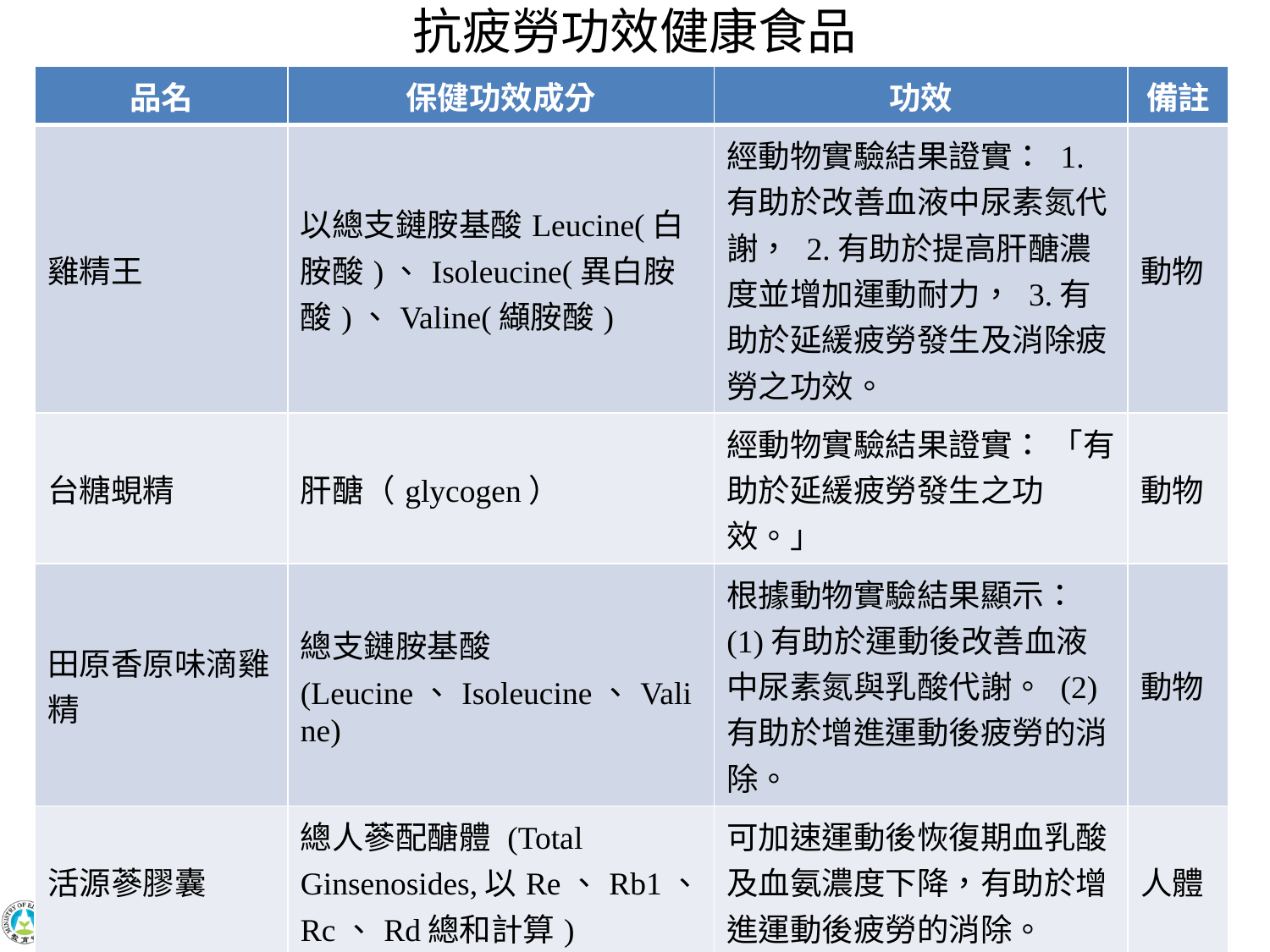

# 抗疲勞功效健康食品
| 品名 | 保健功效成分 | 功效 | 備註 |
| --- | --- | --- | --- |
| 雞精王 | 以總支鏈胺基酸Leucine(白胺酸)、Isoleucine(異白胺酸)、Valine(纈胺酸) | 經動物實驗結果證實： 1.有助於改善血液中尿素氮代謝， 2.有助於提高肝醣濃度並增加運動耐力， 3.有助於延緩疲勞發生及消除疲勞之功效。 | 動物 |
| 台糖蜆精 | 肝醣（glycogen） | 經動物實驗結果證實： 「有助於延緩疲勞發生之功效。」 | 動物 |
| 田原香原味滴雞精 | 總支鏈胺基酸(Leucine、Isoleucine、Valine) | 根據動物實驗結果顯示： (1)有助於運動後改善血液中尿素氮與乳酸代謝。 (2)有助於增進運動後疲勞的消除。 | 動物 |
| 活源蔘膠囊 | 總人蔘配醣體 (Total Ginsenosides,以Re、Rb1、Rc、Rd總和計算) | 可加速運動後恢復期血乳酸及血氨濃度下降，有助於增進運動後疲勞的消除。 | 人體 |
| 長庚冬蟲夏草菌絲體膠囊 | Adenosine（腺苷） | 經動物實驗結果證實： 「1. 有助於提高肝醣濃度並增加運動耐力。 2. 有助於延緩疲勞發生。」 | 動物 |